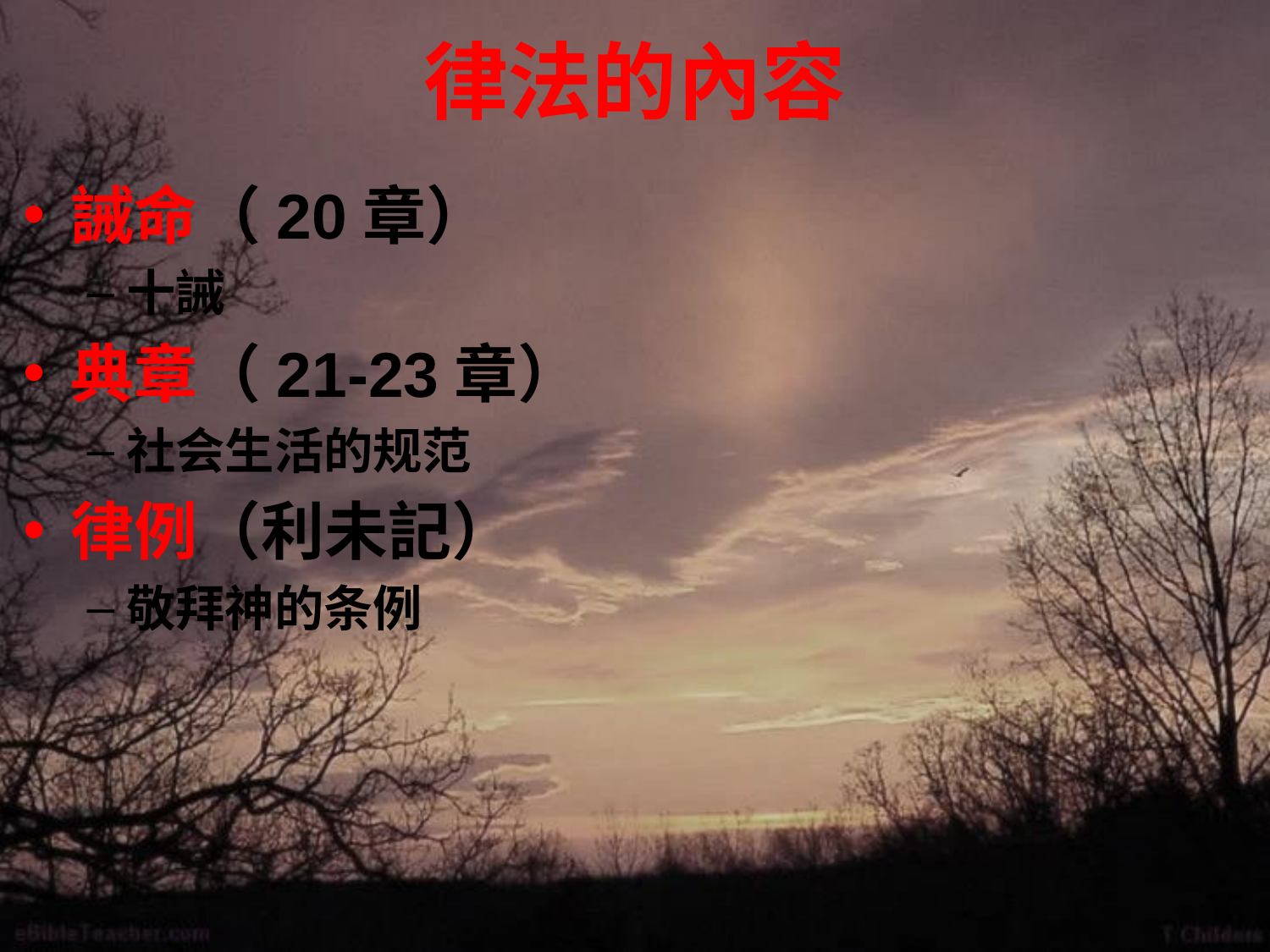

# 律法的內容
誡命（20章）
十誡
典章（21-23章）
社会生活的规范
律例（利未記）
敬拜神的条例